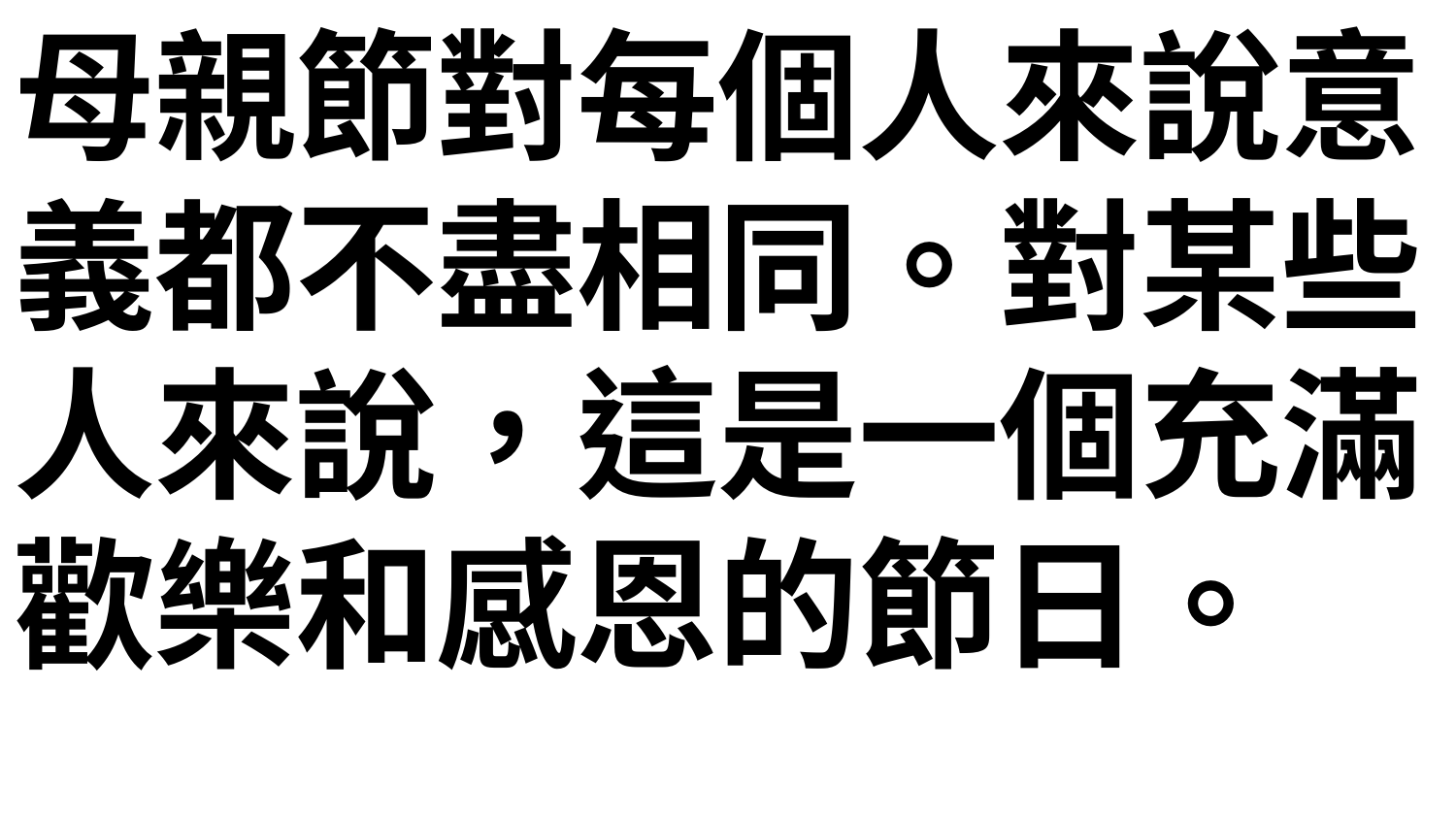

母親節對每個人來說意義都不盡相同。對某些人來說，這是一個充滿歡樂和感恩的節日。